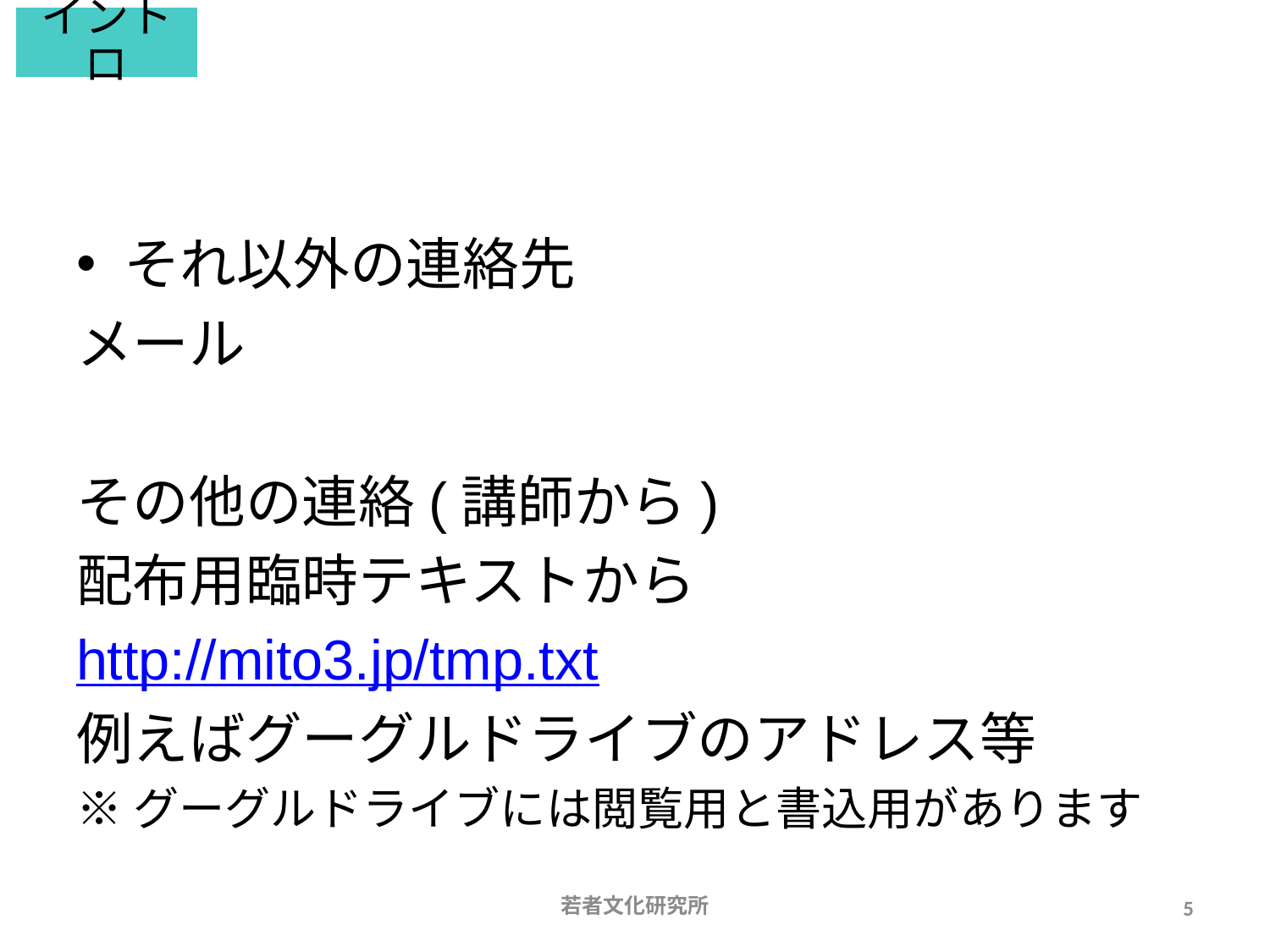

イントロ

# 追記
それ以外の連絡先
メール

その他の連絡(講師から)
配布用臨時テキストから
http://mito3.jp/tmp.txt
例えばグーグルドライブのアドレス等
※グーグルドライブには閲覧用と書込用があります

若者文化研究所
5